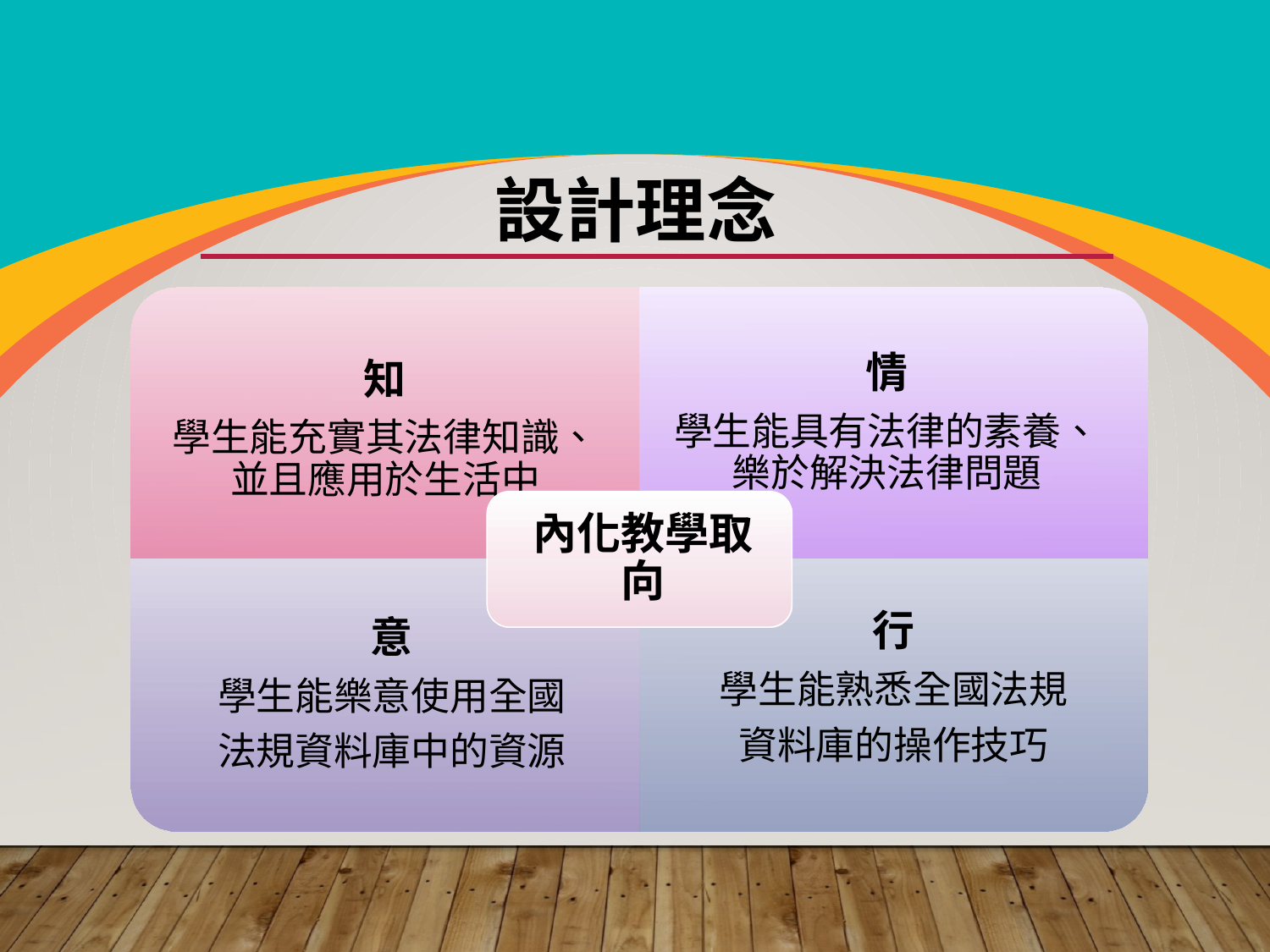

# 設計理念
知
學生能充實其法律知識、並且應用於生活中
情
學生能具有法律的素養、樂於解決法律問題
意
學生能樂意使用全國
法規資料庫中的資源
行
學生能熟悉全國法規
資料庫的操作技巧
內化教學取向